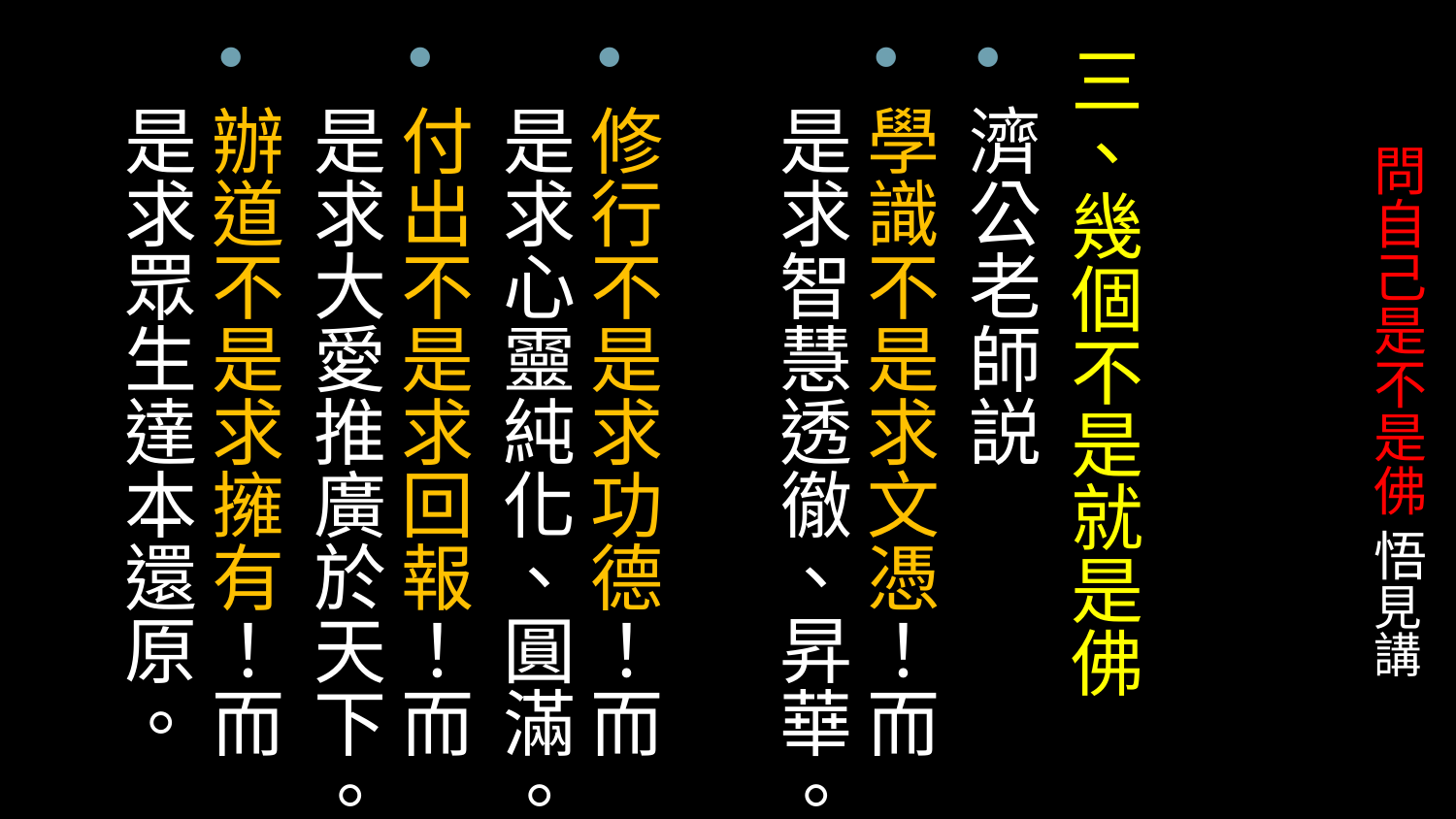

# 問自己是不是佛 悟見講
三、幾個不是就是佛
濟公老師説
學識不是求文憑！而是求智慧透徹、昇華。
修行不是求功德！而是求心靈純化、圓滿。
付出不是求回報！而是求大愛推廣於天下。
辦道不是求擁有！而是求眾生達本還原。